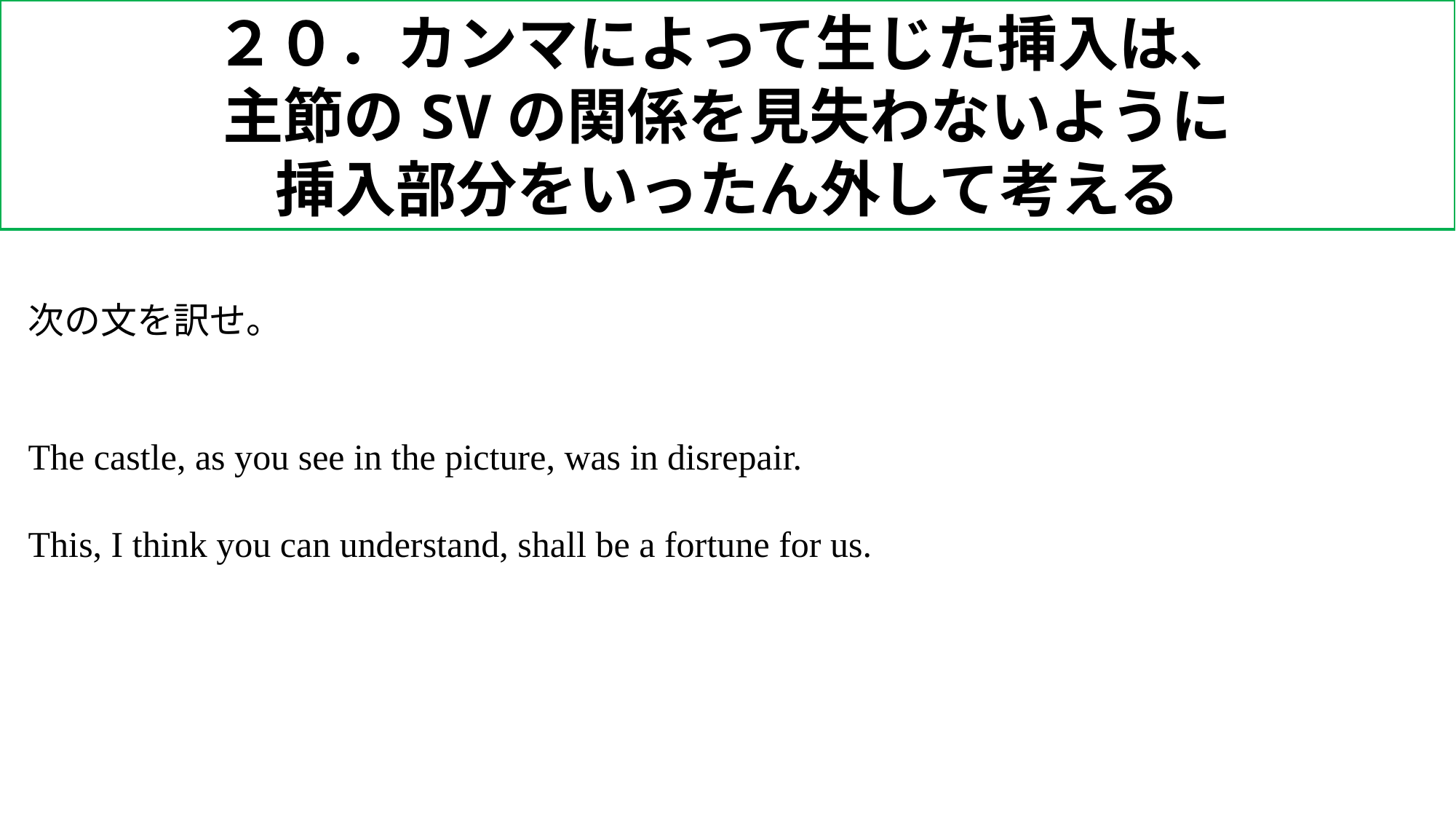

２０．カンマによって生じた挿入は、
主節のSVの関係を見失わないように
挿入部分をいったん外して考える
次の文を訳せ。
The castle, as you see in the picture, was in disrepair.

This, I think you can understand, shall be a fortune for us.